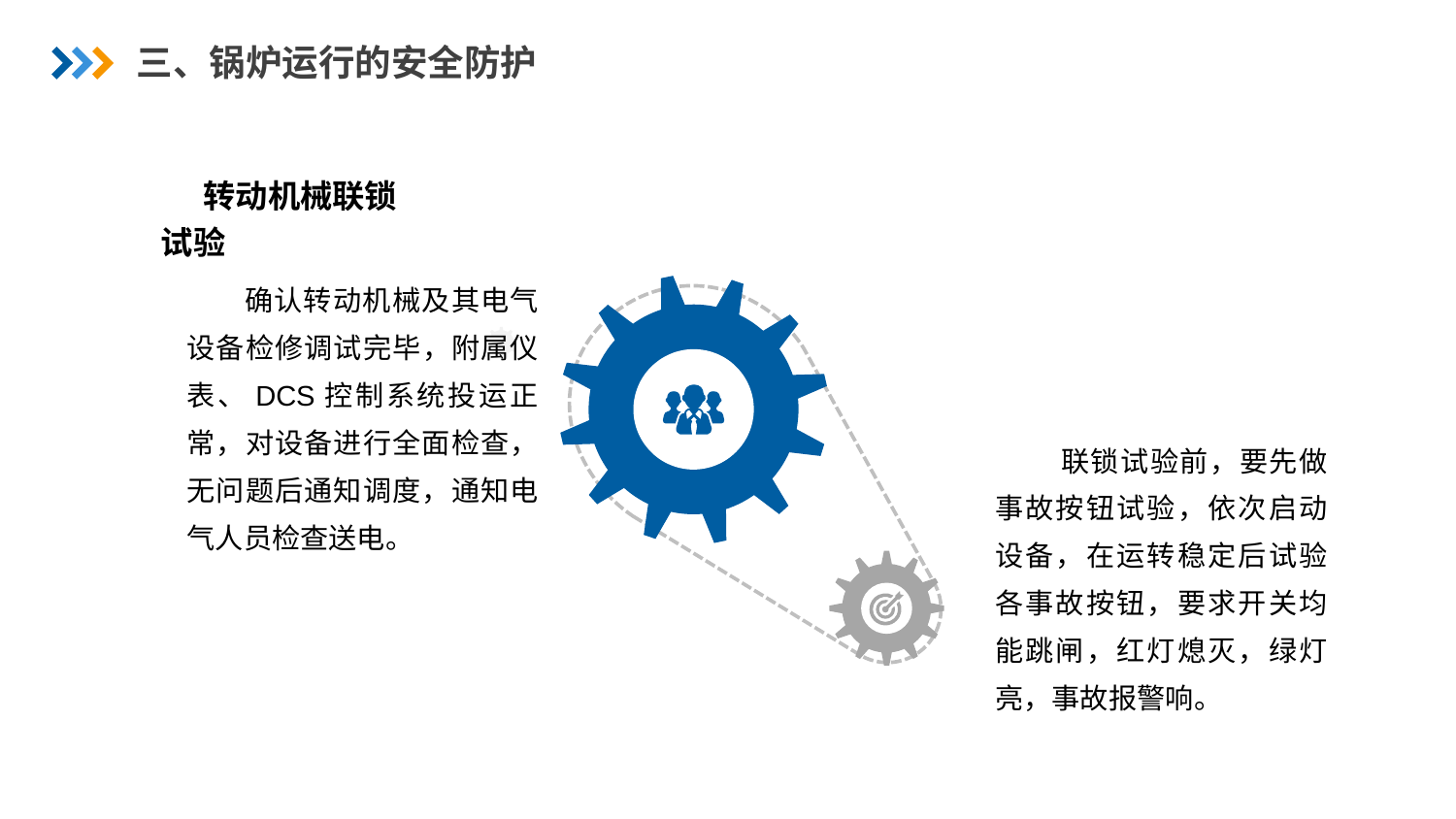

三、锅炉运行的安全防护
转动机械联锁试验

 确认转动机械及其电气设备检修调试完毕，附属仪表、DCS控制系统投运正常，对设备进行全面检查，无问题后通知调度，通知电气人员检查送电。

  联锁试验前，要先做事故按钮试验，依次启动设备，在运转稳定后试验各事故按钮，要求开关均能跳闸，红灯熄灭，绿灯亮，事故报警响。